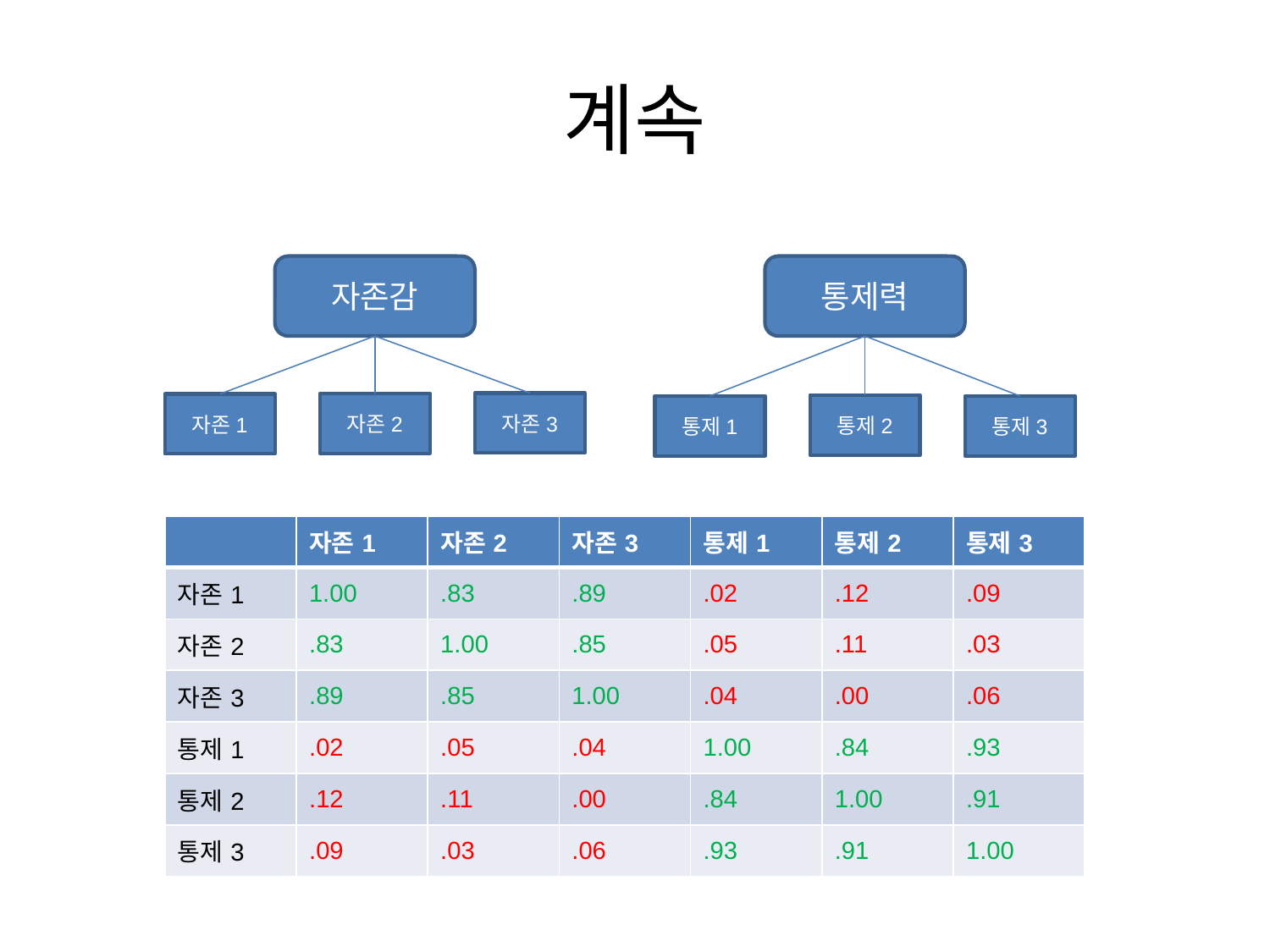

# 계속
자존감
통제력
자존3
자존2
자존1
통제2
통제1
통제3
|  | 자존1 | 자존2 | 자존3 | 통제1 | 통제2 | 통제3 |
| --- | --- | --- | --- | --- | --- | --- |
| 자존1 | 1.00 | .83 | .89 | .02 | .12 | .09 |
| 자존2 | .83 | 1.00 | .85 | .05 | .11 | .03 |
| 자존3 | .89 | .85 | 1.00 | .04 | .00 | .06 |
| 통제1 | .02 | .05 | .04 | 1.00 | .84 | .93 |
| 통제2 | .12 | .11 | .00 | .84 | 1.00 | .91 |
| 통제3 | .09 | .03 | .06 | .93 | .91 | 1.00 |